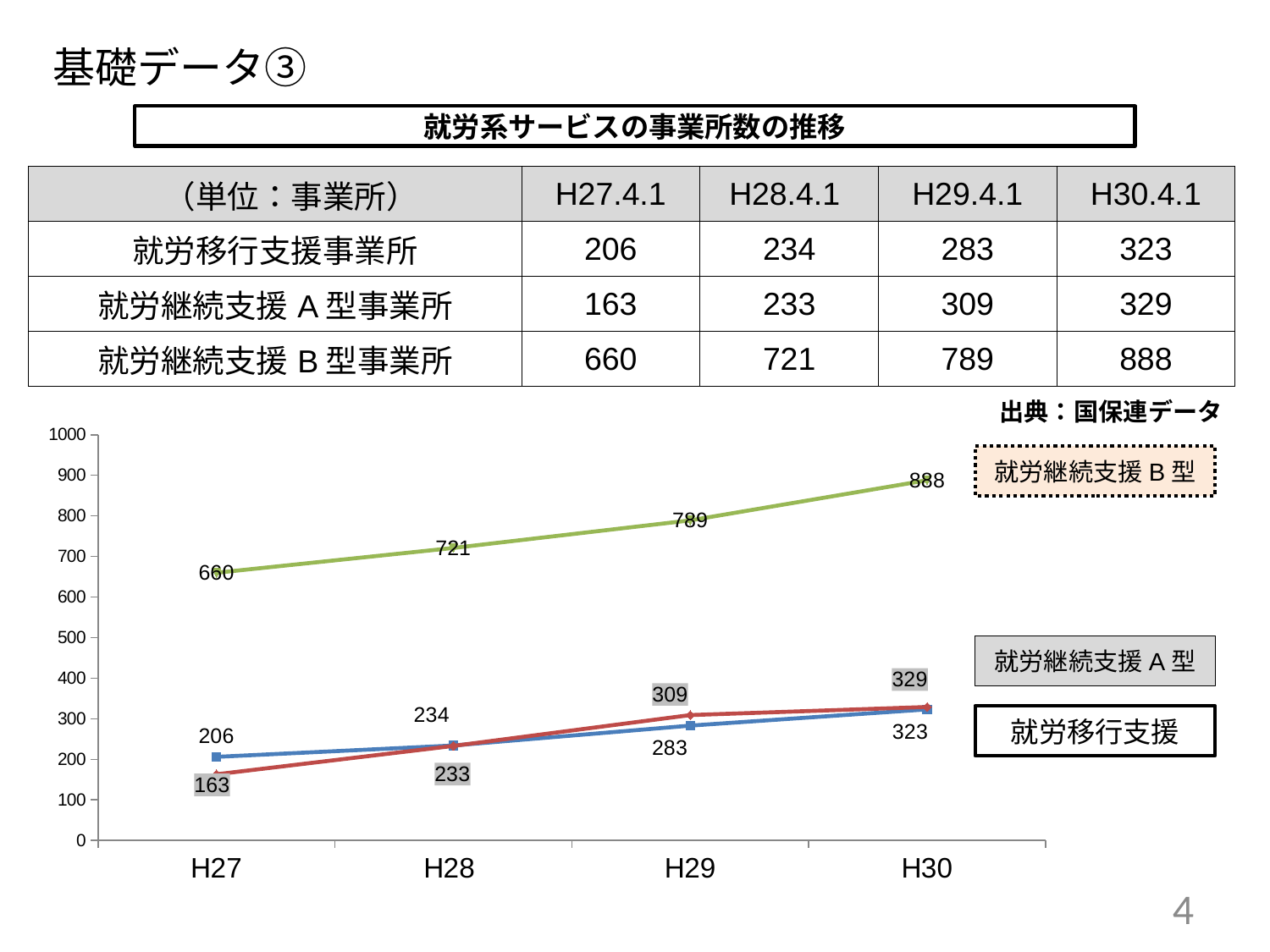

基礎データ③
就労系サービスの事業所数の推移
| （単位：事業所） | H27.4.1 | H28.4.1 | H29.4.1 | H30.4.1 |
| --- | --- | --- | --- | --- |
| 就労移行支援事業所 | 206 | 234 | 283 | 323 |
| 就労継続支援A型事業所 | 163 | 233 | 309 | 329 |
| 就労継続支援B型事業所 | 660 | 721 | 789 | 888 |
出典：国保連データ

### Chart

| Category | 就労移行支援事業所 | 就労移行支援A型 | 就労移行支援B型 |
|---|---|---|---|
| H27 | 206.0 | 163.0 | 660.0 |
| H28  | 234.0 | 233.0 | 721.0 |
| H29 | 283.0 | 309.0 | 789.0 |
| H30 | 323.0 | 329.0 | 888.0 |
就労継続支援B型
就労継続支援A型
就労移行支援
4